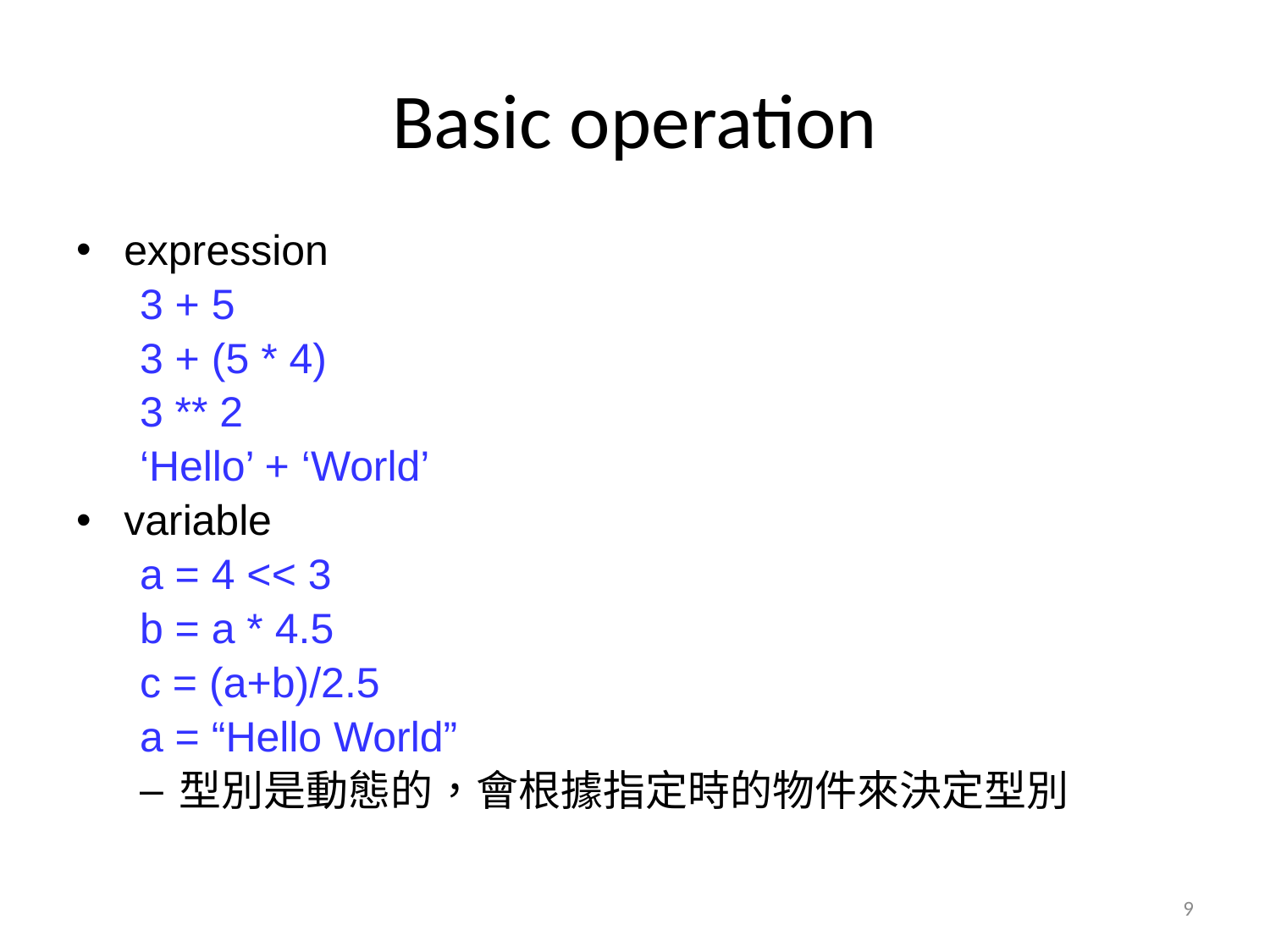

# Basic operation
expression
3 + 5
3 + (5 * 4)
3 ** 2
‘Hello’ + ‘World’
variable
a = 4 << 3
b = a * 4.5
c = (a+b)/2.5
a = “Hello World”
型別是動態的，會根據指定時的物件來決定型別
9